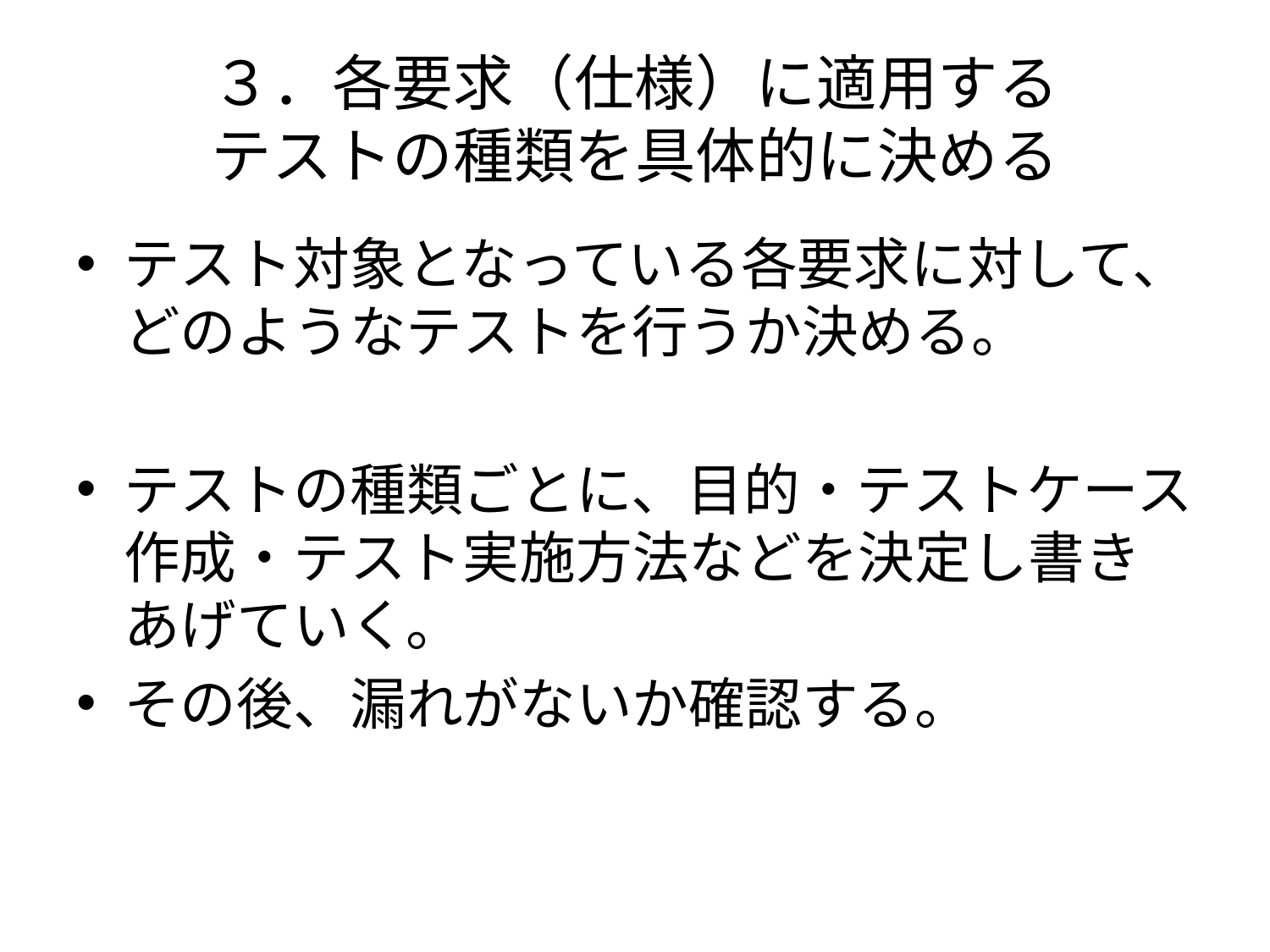

# ３．各要求（仕様）に適用する テストの種類を具体的に決める
テスト対象となっている各要求に対して、どのようなテストを行うか決める。

テストの種類ごとに、目的・テストケース作成・テスト実施方法などを決定し書きあげていく。
その後、漏れがないか確認する。